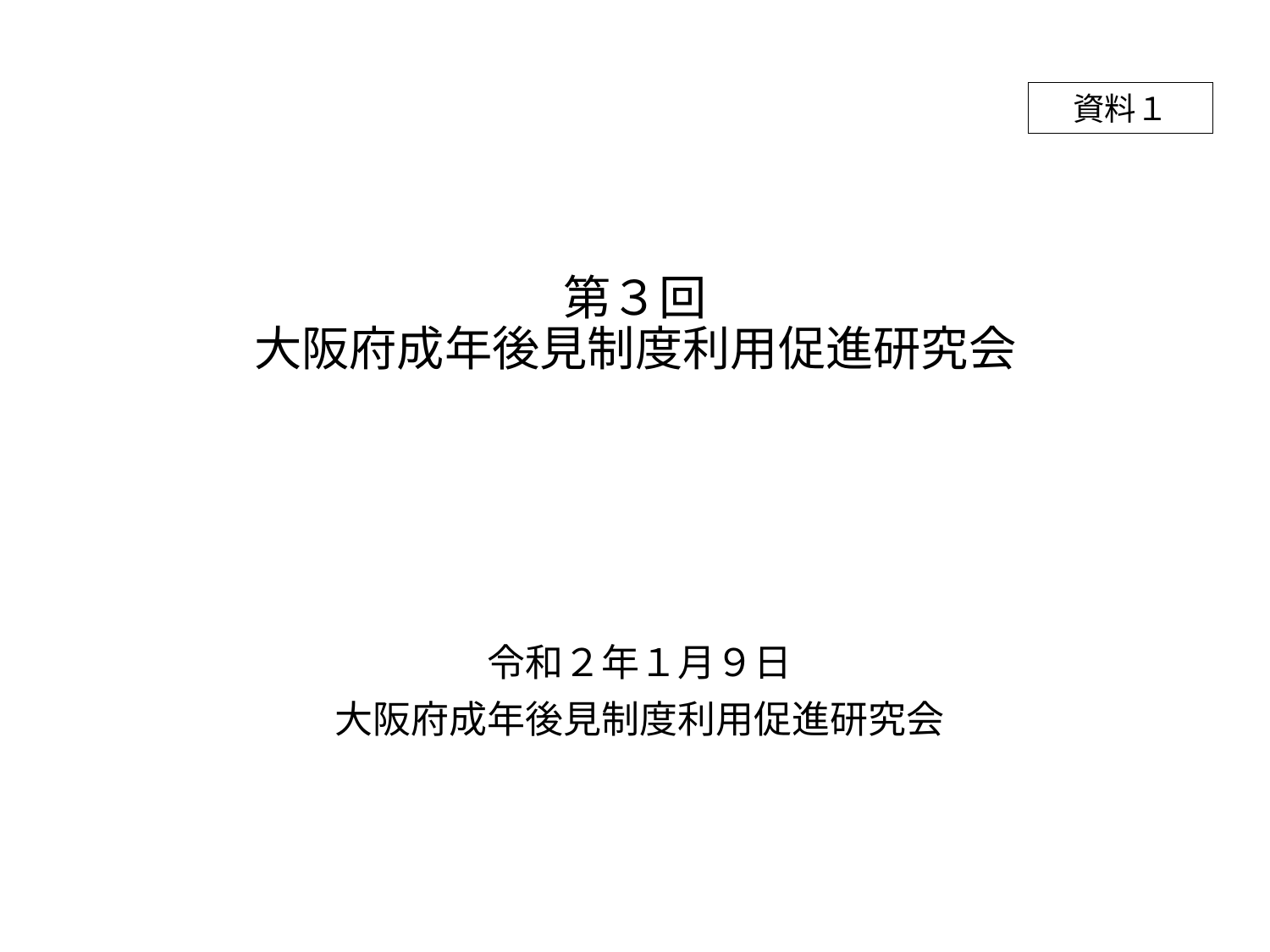

資料１
# 第３回 大阪府成年後見制度利用促進研究会

令和２年１月９日
大阪府成年後見制度利用促進研究会